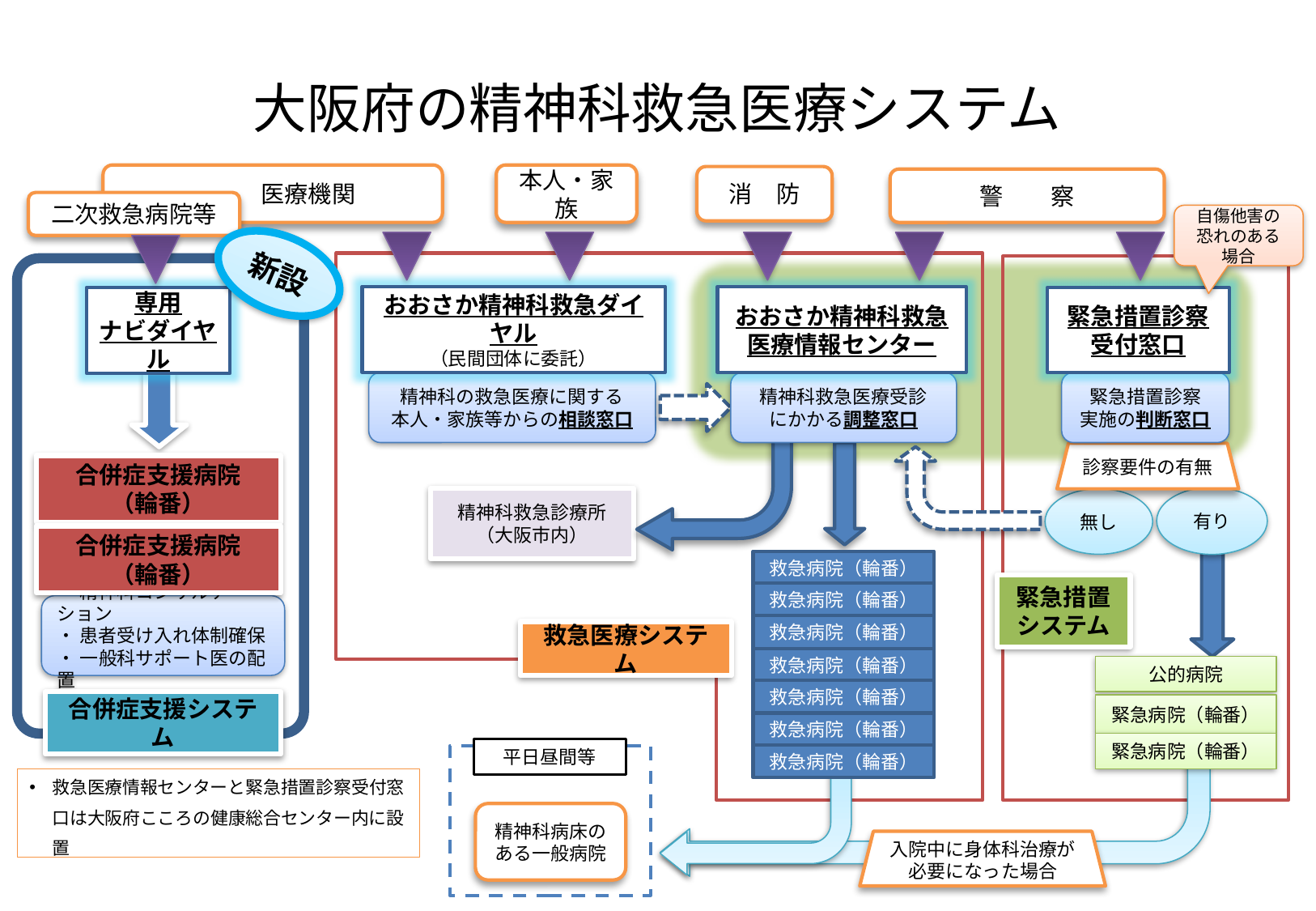

# 大阪府の精神科救急医療システム
　　　医療機関
本人・家族
消　防
警　　察
二次救急病院等
自傷他害の恐れのある場合

新設

おおさか精神科救急ダイヤル
（民間団体に委託）
おおさか精神科救急
医療情報センター
専用
ナビダイヤル
緊急措置診察
受付窓口

精神科の救急医療に関する
本人・家族等からの相談窓口
精神科救急医療受診
にかかる調整窓口
緊急措置診察
実施の判断窓口

診察要件の有無
合併症支援病院
（輪番）
合併症支援病院
（輪番）
有り
精神科救急診療所
（大阪市内）
無し

救急病院（輪番）
救急病院（輪番）
救急病院（輪番）
救急病院（輪番）
救急病院（輪番）
救急病院（輪番）
救急病院（輪番）
緊急措置
システム
・ 精神科コンサルテーション
・ 患者受け入れ体制確保
・ 一般科サポート医の配置
救急医療システム
公的病院
合併症支援システム
緊急病院（輪番）
緊急病院（輪番）
平日昼間等

入院中に身体科治療が
必要になった場合
救急医療情報センターと緊急措置診察受付窓口は大阪府こころの健康総合センター内に設置
精神科病床のある一般病院